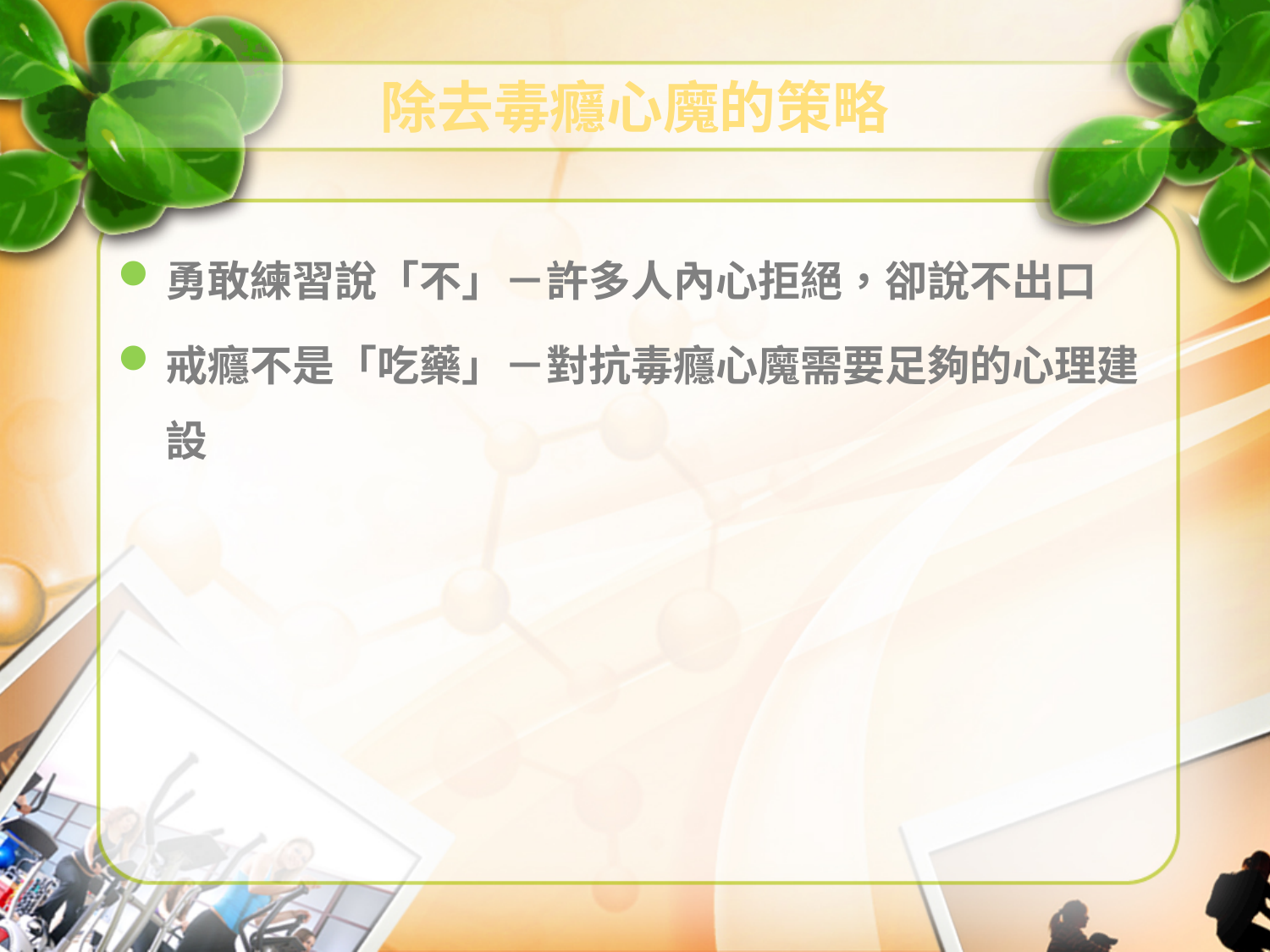

# 除去毒癮心魔的策略
勇敢練習說「不」－許多人內心拒絕，卻說不出口
戒癮不是「吃藥」－對抗毒癮心魔需要足夠的心理建設